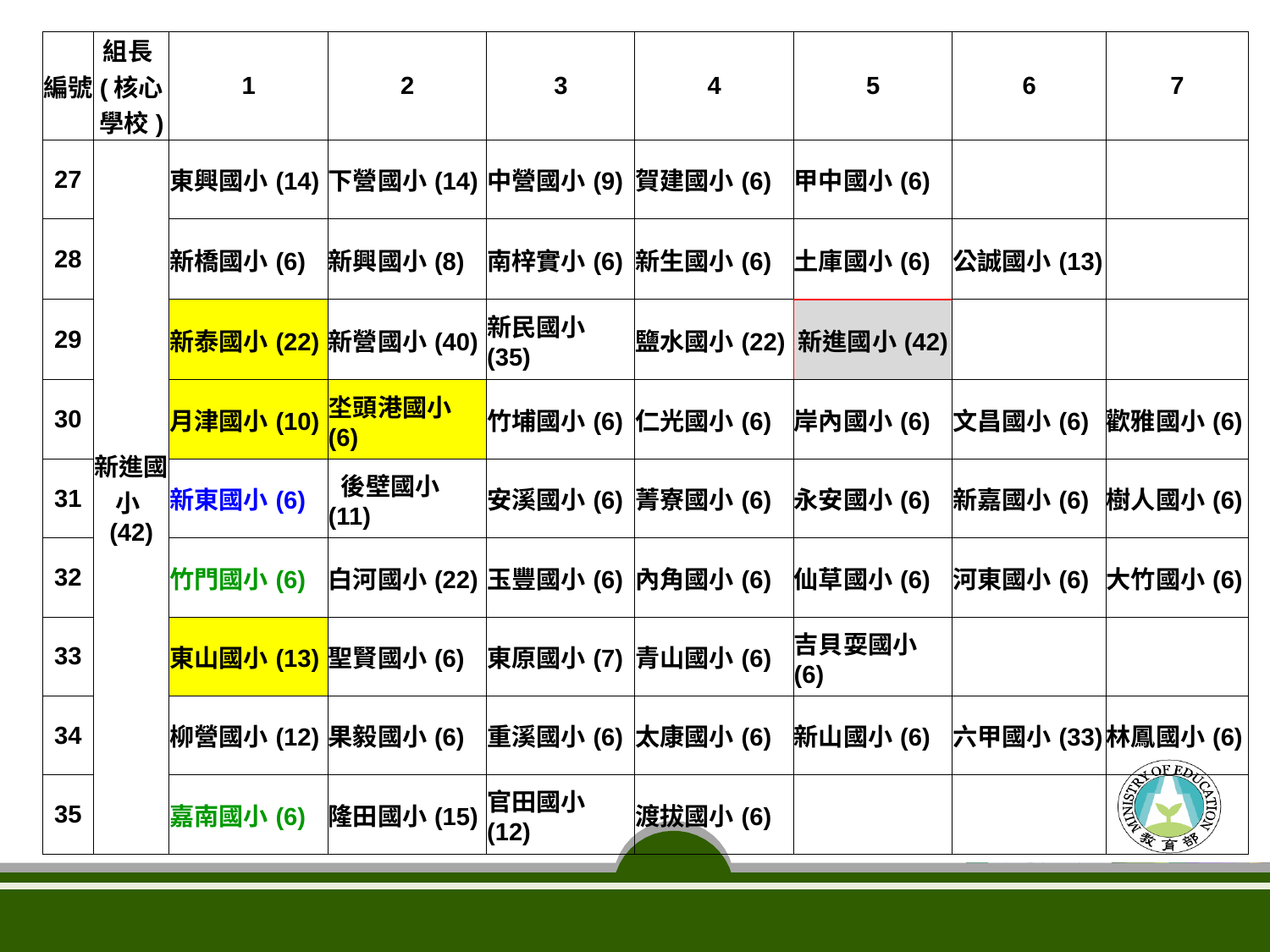

| 編號 | 組長(核心學校) | 1 | 2 | 3 | 4 | 5 | 6 | 7 |
| --- | --- | --- | --- | --- | --- | --- | --- | --- |
| 27 | 新進國小(42) | 東興國小(14) | 下營國小(14) | 中營國小(9) | 賀建國小(6) | 甲中國小(6) |  |  |
| 28 |  | 新橋國小(6) | 新興國小(8) | 南梓實小(6) | 新生國小(6) | 土庫國小(6) | 公誠國小(13) |  |
| 29 |  | 新泰國小(22) | 新營國小(40) | 新民國小(35) | 鹽水國小(22) | 新進國小(42) |  |  |
| 30 |  | 月津國小(10) | 坔頭港國小(6) | 竹埔國小(6) | 仁光國小(6) | 岸內國小(6) | 文昌國小(6) | 歡雅國小(6) |
| 31 |  | 新東國小(6) | 後壁國小(11) | 安溪國小(6) | 菁寮國小(6) | 永安國小(6) | 新嘉國小(6) | 樹人國小(6) |
| 32 |  | 竹門國小(6) | 白河國小(22) | 玉豐國小(6) | 內角國小(6) | 仙草國小(6) | 河東國小(6) | 大竹國小(6) |
| 33 |  | 東山國小(13) | 聖賢國小(6) | 東原國小(7) | 青山國小(6) | 吉貝耍國小(6) |  |  |
| 34 |  | 柳營國小(12) | 果毅國小(6) | 重溪國小(6) | 太康國小(6) | 新山國小(6) | 六甲國小(33) | 林鳳國小(6) |
| 35 |  | 嘉南國小(6) | 隆田國小(15) | 官田國小(12) | 渡拔國小(6) |  |  |  |